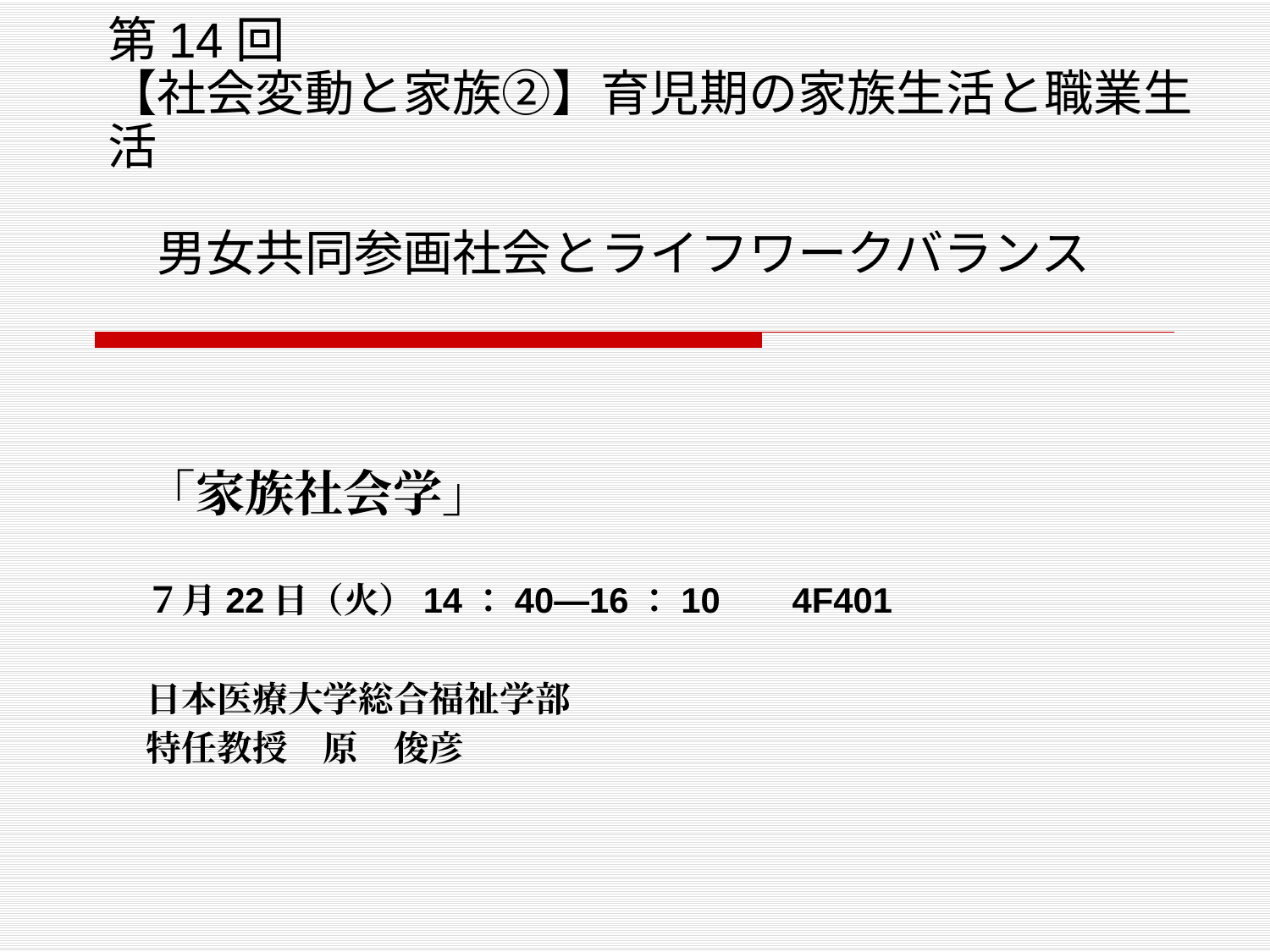

# 第14回　 【社会変動と家族②】育児期の家族生活と職業生活 　男女共同参画社会とライフワークバランス
「家族社会学」

７月22日（火）14：40―16：10  　4F401

日本医療大学総合福祉学部
特任教授　原　俊彦